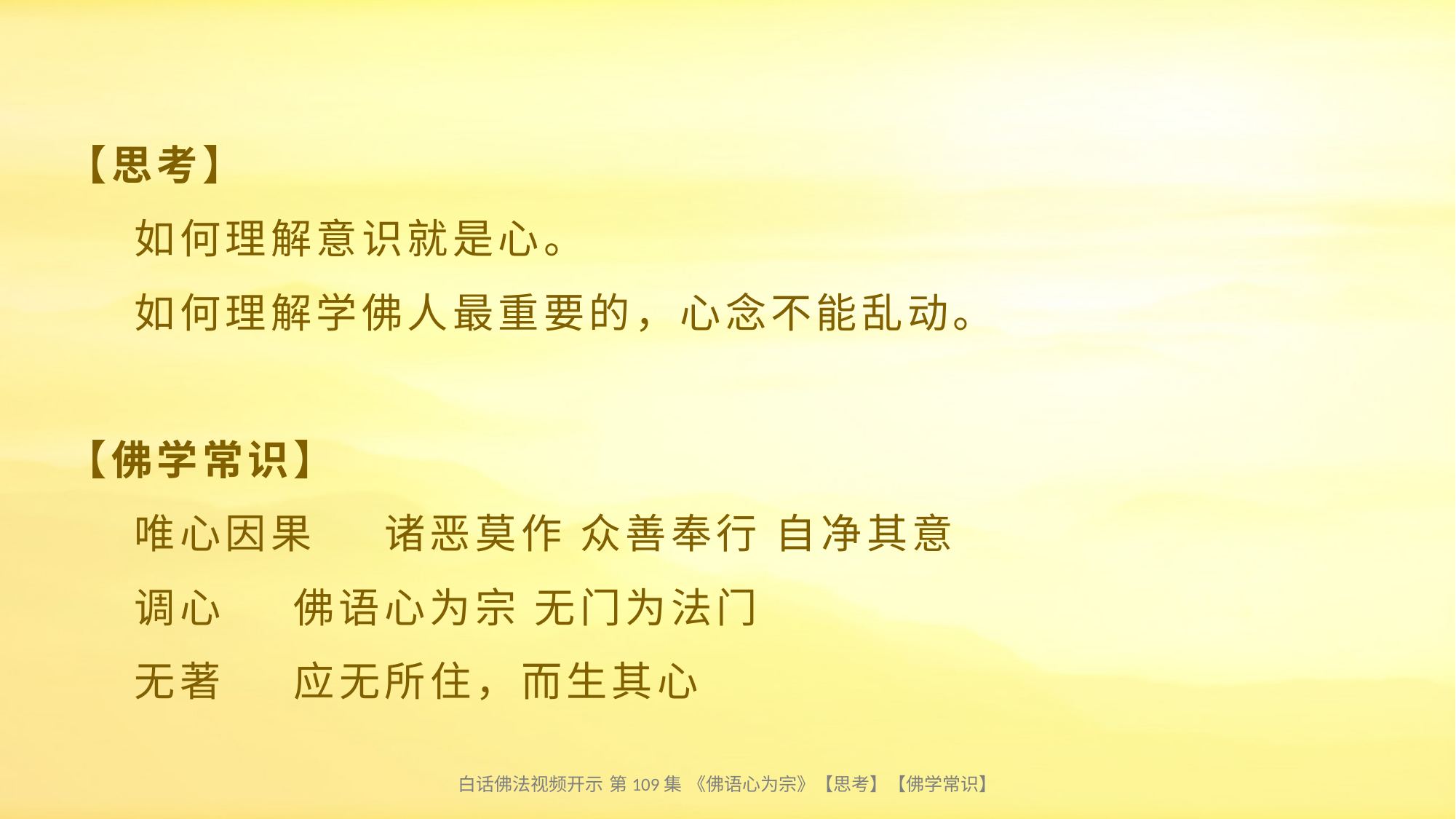

# 【思考】 如何理解意识就是心。 如何理解学佛人最重要的，心念不能乱动。 【佛学常识】 唯心因果     诸恶莫作 众善奉行 自净其意 调心     佛语心为宗 无门为法门 无著     应无所住，而生其心
白话佛法视频开示 第109集 《佛语心为宗》【思考】【佛学常识】